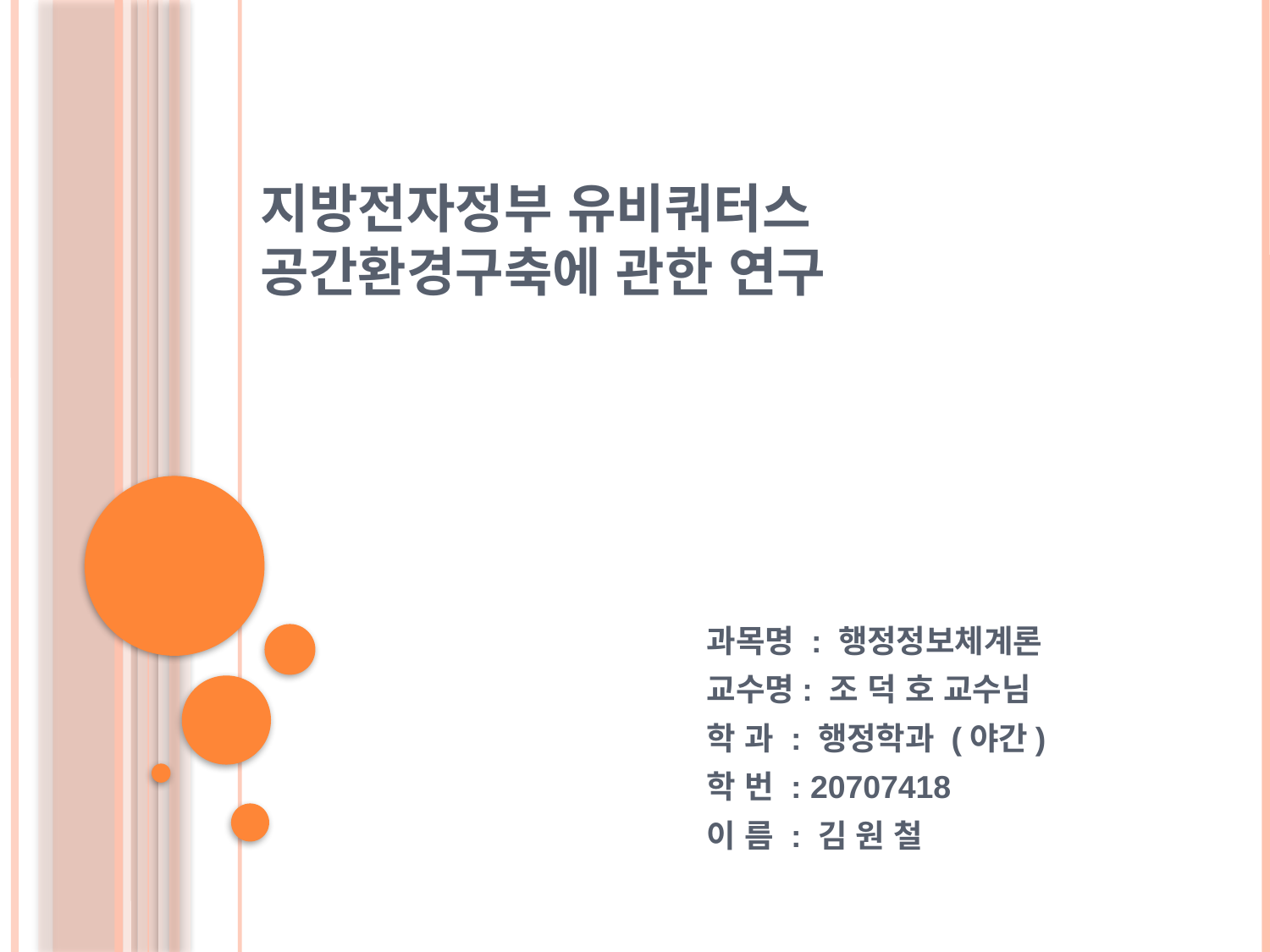

# 지방전자정부 유비쿼터스 공간환경구축에 관한 연구
과목명 : 행정정보체계론
교수명: 조 덕 호 교수님
학 과 : 행정학과 (야간)
학 번 : 20707418
이 름 : 김 원 철